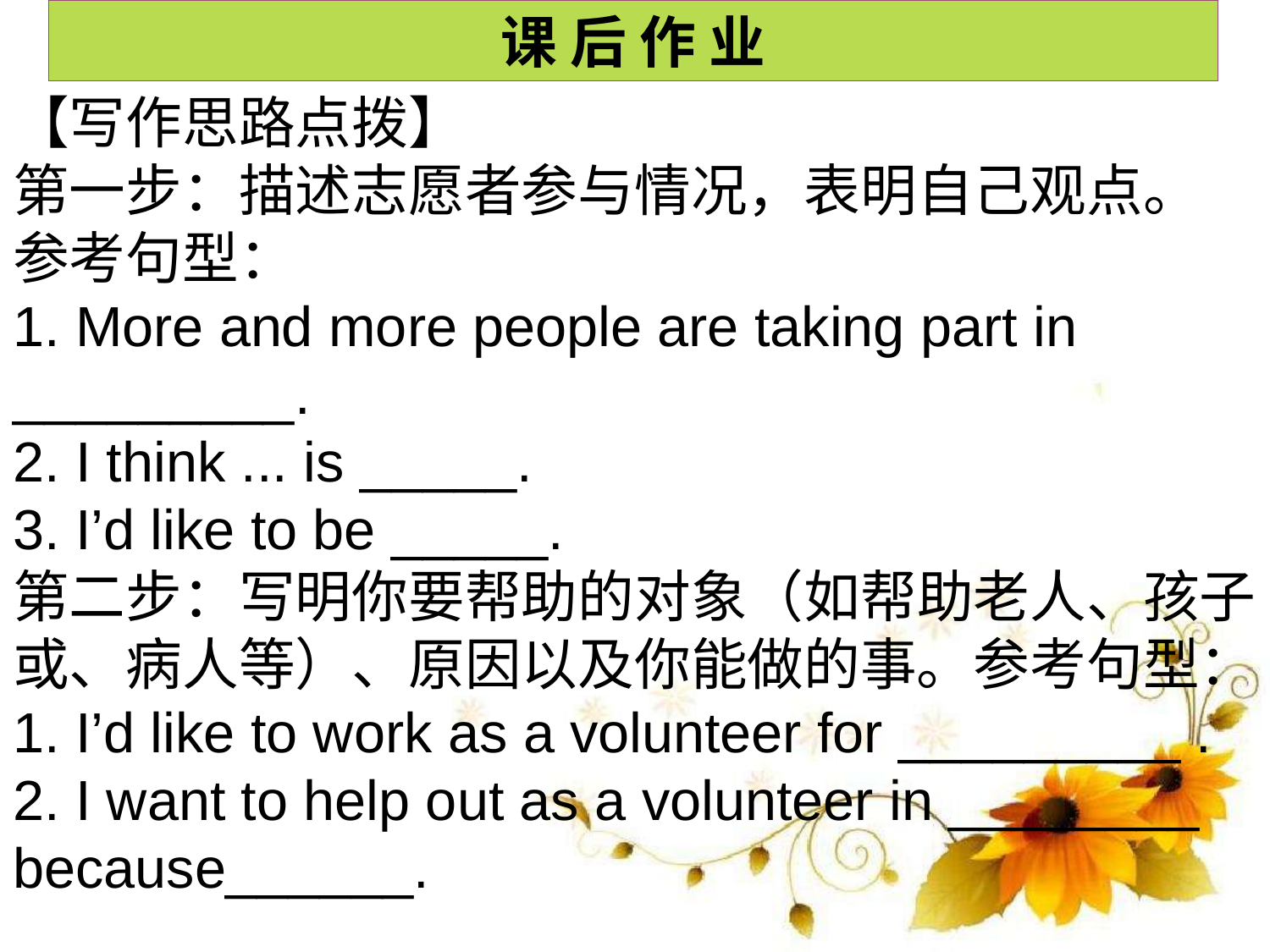

课 后 作 业
【写作思路点拨】
第一步：描述志愿者参与情况，表明自己观点。
参考句型：
1. More and more people are taking part in _________.
2. I think ... is _____.
3. I’d like to be _____.
第二步：写明你要帮助的对象（如帮助老人、孩子或、病人等）、原因以及你能做的事。参考句型：1. I’d like to work as a volunteer for _________ . 2. I want to help out as a volunteer in ________ because______.